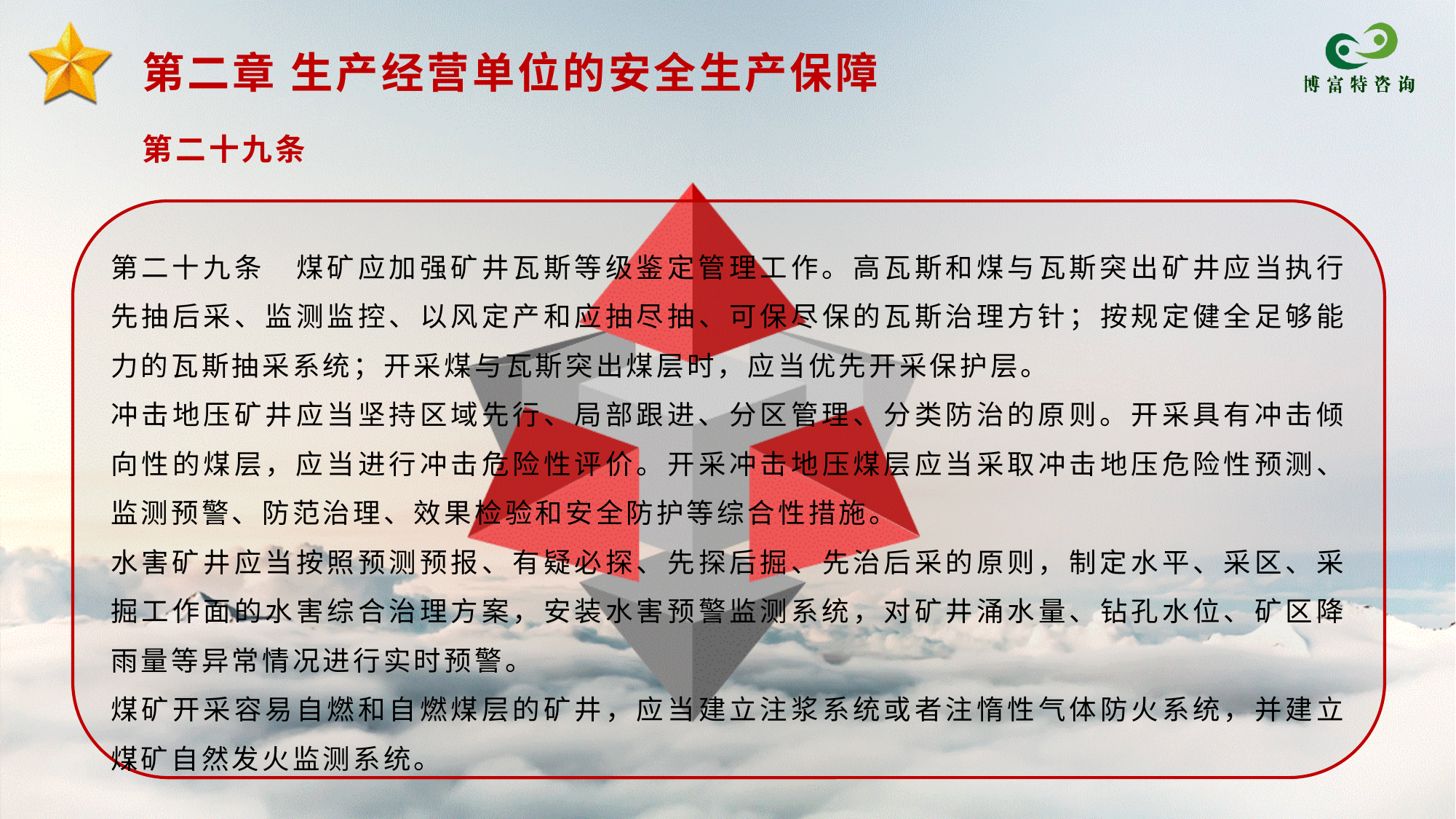

第二章 生产经营单位的安全生产保障
第二十九条
第二十九条　煤矿应加强矿井瓦斯等级鉴定管理工作。高瓦斯和煤与瓦斯突出矿井应当执行先抽后采、监测监控、以风定产和应抽尽抽、可保尽保的瓦斯治理方针；按规定健全足够能力的瓦斯抽采系统；开采煤与瓦斯突出煤层时，应当优先开采保护层。
冲击地压矿井应当坚持区域先行、局部跟进、分区管理、分类防治的原则。开采具有冲击倾向性的煤层，应当进行冲击危险性评价。开采冲击地压煤层应当采取冲击地压危险性预测、监测预警、防范治理、效果检验和安全防护等综合性措施。
水害矿井应当按照预测预报、有疑必探、先探后掘、先治后采的原则，制定水平、采区、采掘工作面的水害综合治理方案，安装水害预警监测系统，对矿井涌水量、钻孔水位、矿区降雨量等异常情况进行实时预警。
煤矿开采容易自燃和自燃煤层的矿井，应当建立注浆系统或者注惰性气体防火系统，并建立煤矿自然发火监测系统。